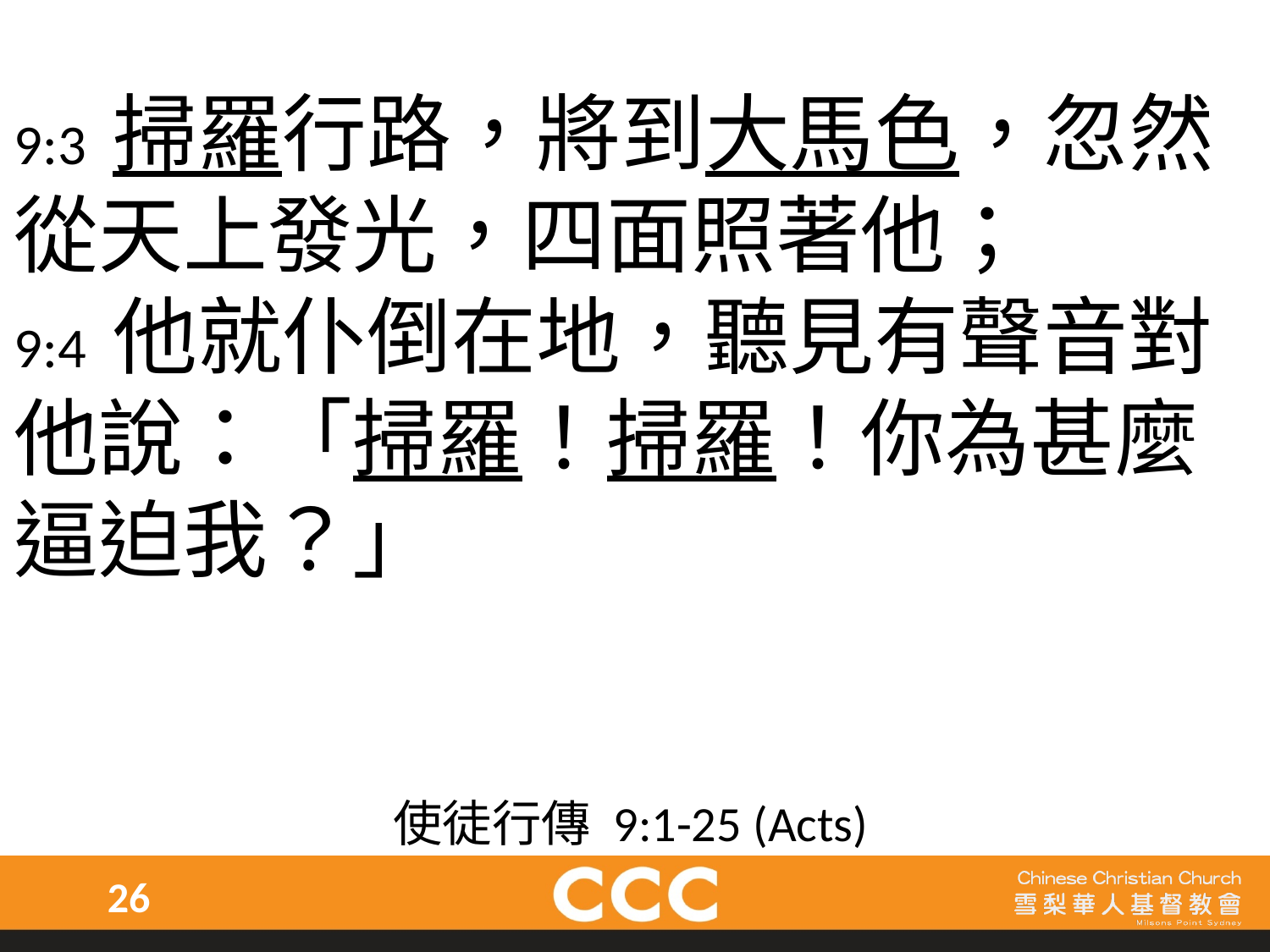

9:3 掃羅行路，將到大馬色，忽然從天上發光，四面照著他；
9:4 他就仆倒在地，聽見有聲音對他說：「掃羅！掃羅！你為甚麼逼迫我？」

使徒行傳 9:1-25 (Acts)
26